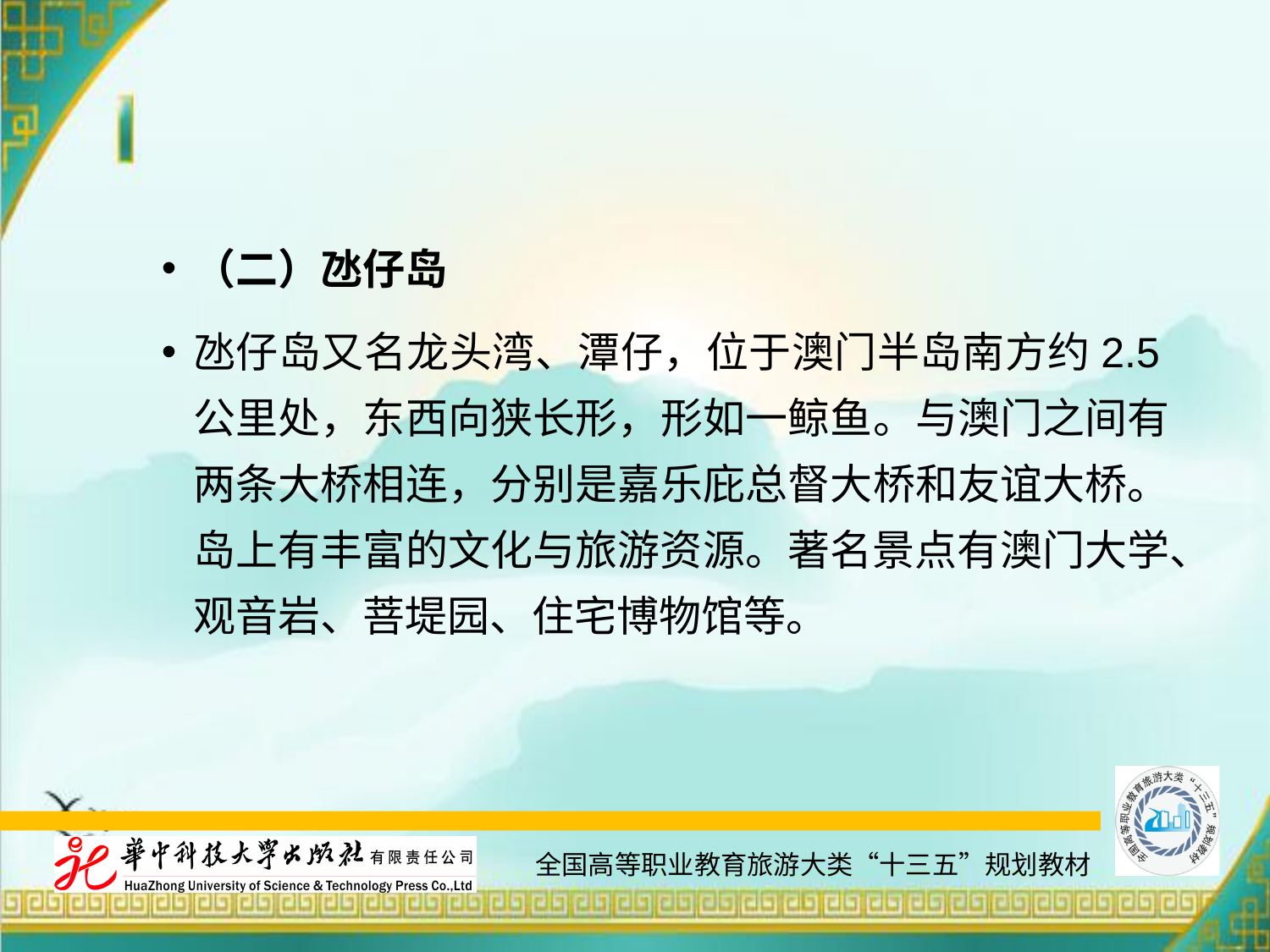

#
（二）氹仔岛
氹仔岛又名龙头湾、潭仔，位于澳门半岛南方约2.5公里处，东西向狭长形，形如一鲸鱼。与澳门之间有两条大桥相连，分别是嘉乐庇总督大桥和友谊大桥。岛上有丰富的文化与旅游资源。著名景点有澳门大学、观音岩、菩堤园、住宅博物馆等。